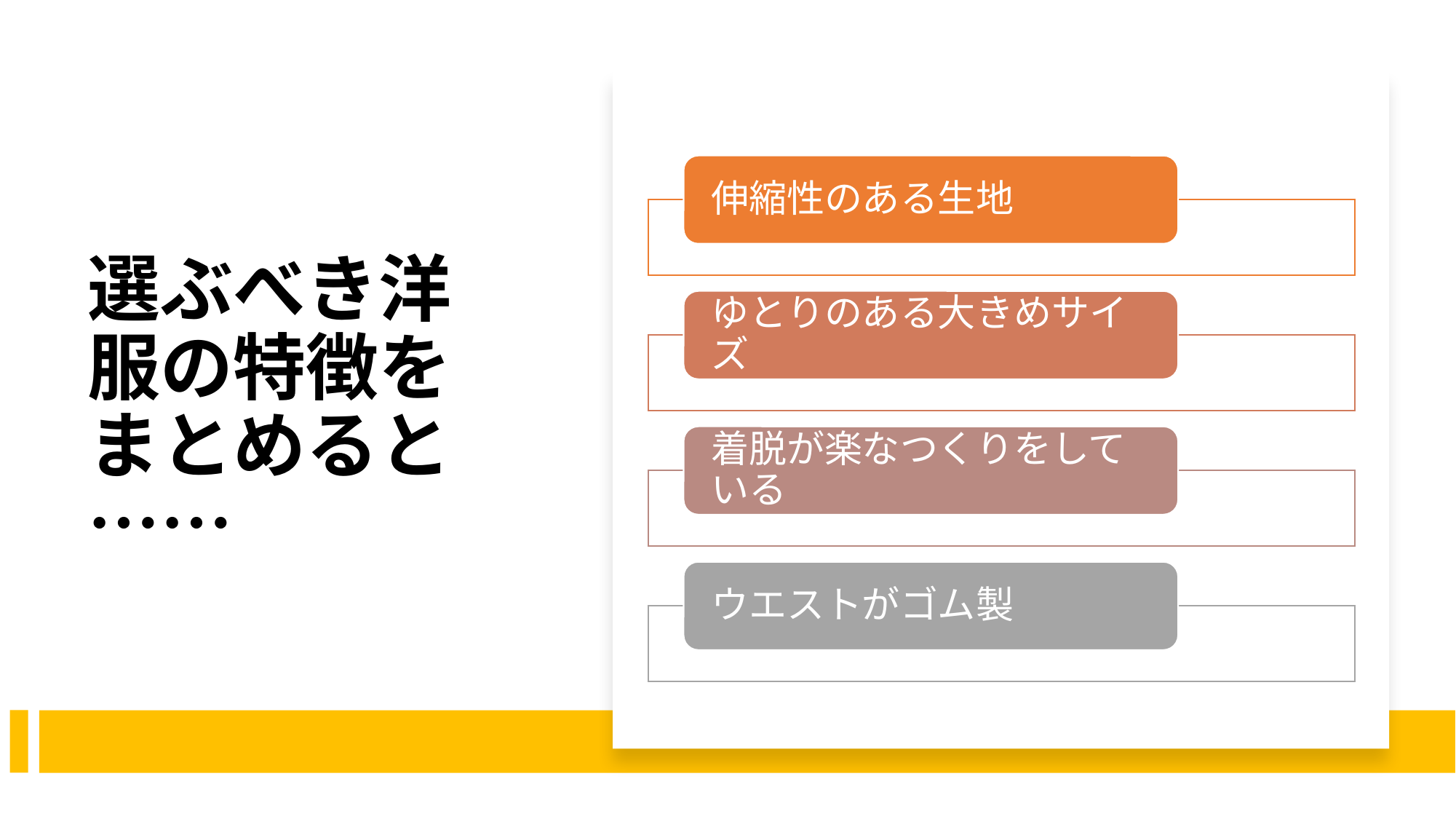

伸縮性のある生地
ゆとりのある大きめサイズ
着脱が楽なつくりをしている
ウエストがゴム製
選ぶべき洋服の特徴をまとめると……